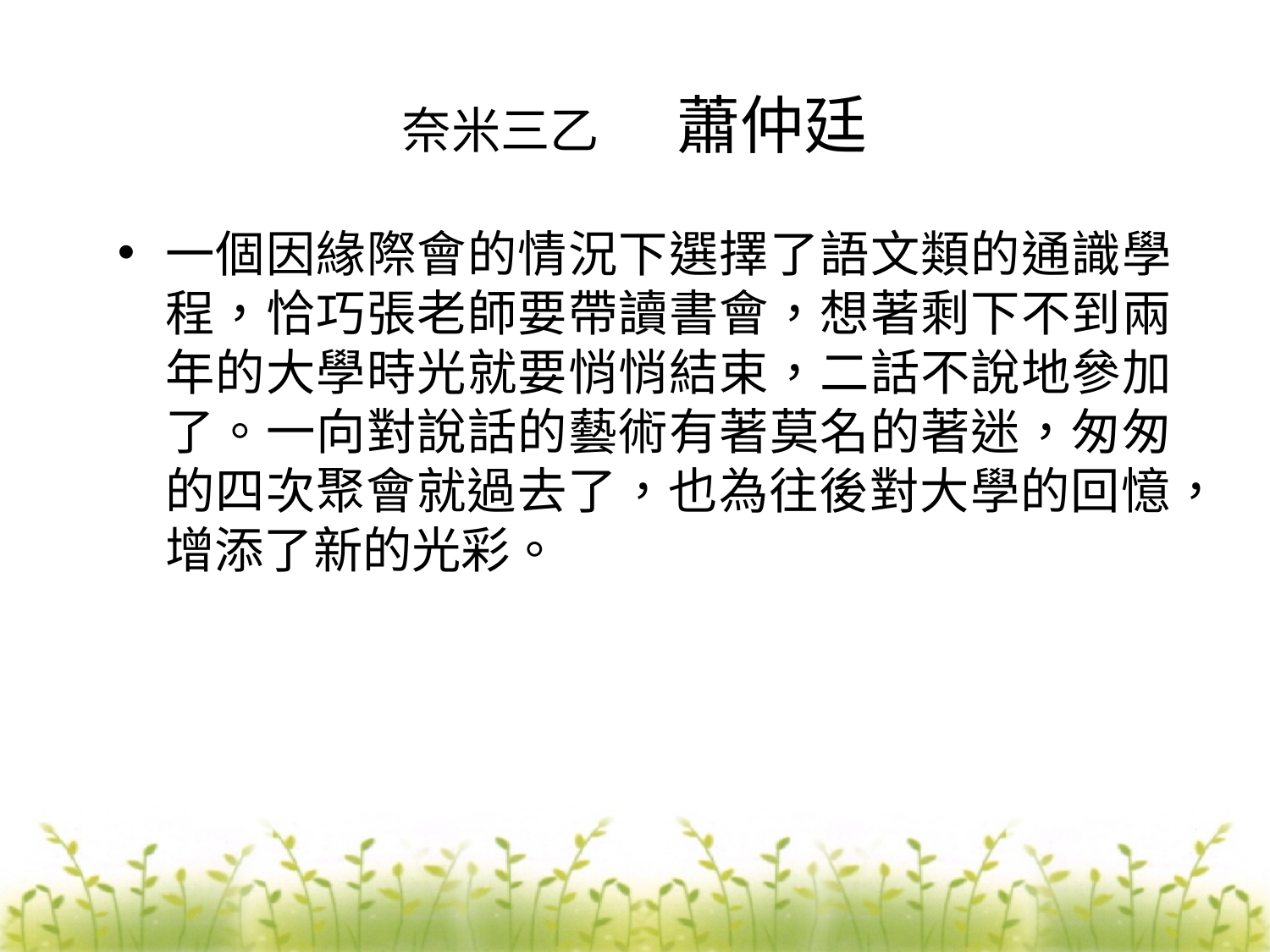

# 奈米三乙　蕭仲廷
一個因緣際會的情況下選擇了語文類的通識學程，恰巧張老師要帶讀書會，想著剩下不到兩年的大學時光就要悄悄結束，二話不說地參加了。一向對說話的藝術有著莫名的著迷，匆匆的四次聚會就過去了，也為往後對大學的回憶，增添了新的光彩。